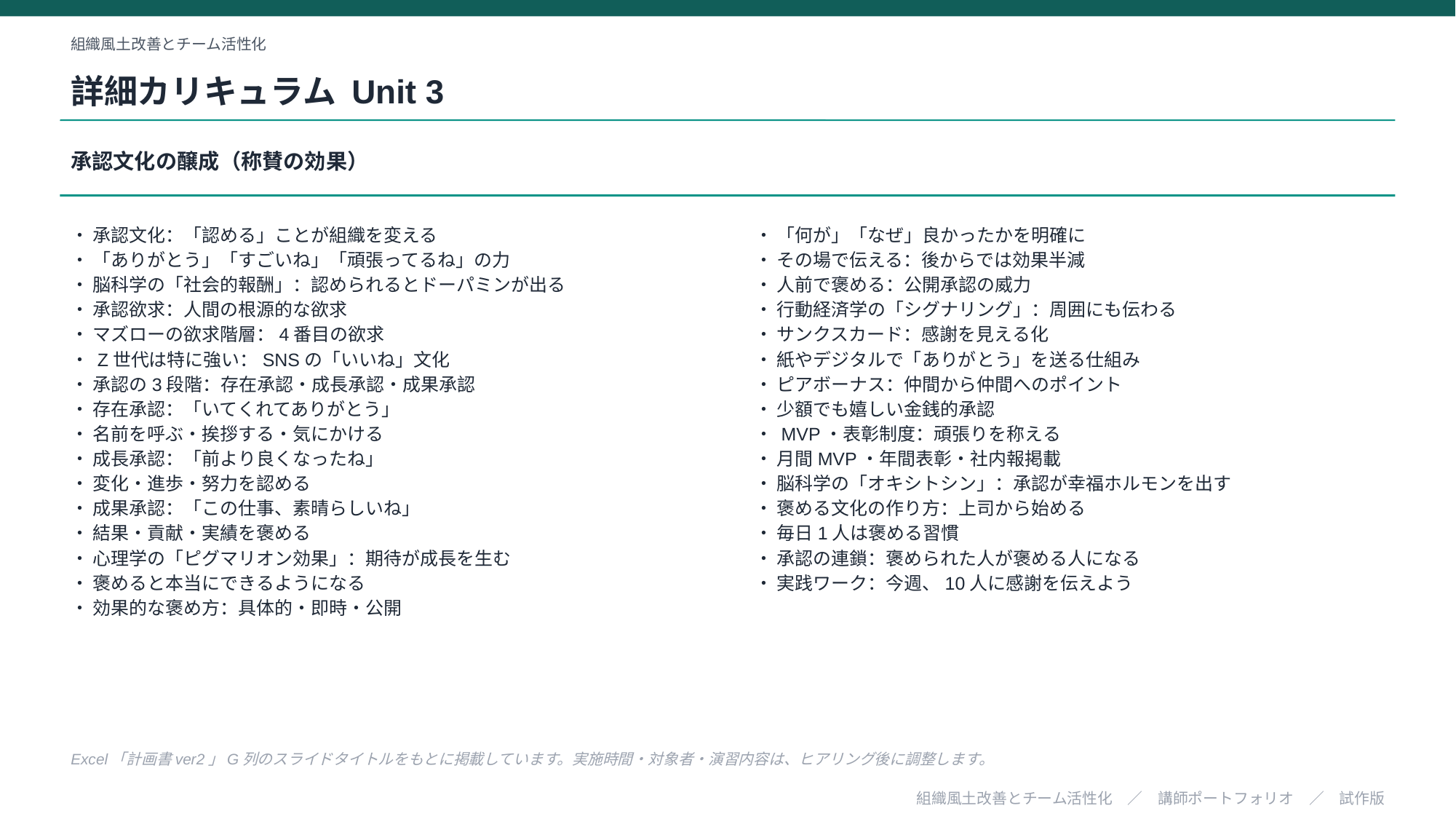

組織風土改善とチーム活性化
詳細カリキュラム Unit 3

承認文化の醸成（称賛の効果）

・ 承認文化：「認める」ことが組織を変える
・ 「ありがとう」「すごいね」「頑張ってるね」の力
・ 脳科学の「社会的報酬」：認められるとドーパミンが出る
・ 承認欲求：人間の根源的な欲求
・ マズローの欲求階層：4番目の欲求
・ Z世代は特に強い：SNSの「いいね」文化
・ 承認の3段階：存在承認・成長承認・成果承認
・ 存在承認：「いてくれてありがとう」
・ 名前を呼ぶ・挨拶する・気にかける
・ 成長承認：「前より良くなったね」
・ 変化・進歩・努力を認める
・ 成果承認：「この仕事、素晴らしいね」
・ 結果・貢献・実績を褒める
・ 心理学の「ピグマリオン効果」：期待が成長を生む
・ 褒めると本当にできるようになる
・ 効果的な褒め方：具体的・即時・公開
・ 「何が」「なぜ」良かったかを明確に
・ その場で伝える：後からでは効果半減
・ 人前で褒める：公開承認の威力
・ 行動経済学の「シグナリング」：周囲にも伝わる
・ サンクスカード：感謝を見える化
・ 紙やデジタルで「ありがとう」を送る仕組み
・ ピアボーナス：仲間から仲間へのポイント
・ 少額でも嬉しい金銭的承認
・ MVP・表彰制度：頑張りを称える
・ 月間MVP・年間表彰・社内報掲載
・ 脳科学の「オキシトシン」：承認が幸福ホルモンを出す
・ 褒める文化の作り方：上司から始める
・ 毎日1人は褒める習慣
・ 承認の連鎖：褒められた人が褒める人になる
・ 実践ワーク：今週、10人に感謝を伝えよう
Excel「計画書ver2」G列のスライドタイトルをもとに掲載しています。実施時間・対象者・演習内容は、ヒアリング後に調整します。
組織風土改善とチーム活性化　／　講師ポートフォリオ　／　試作版